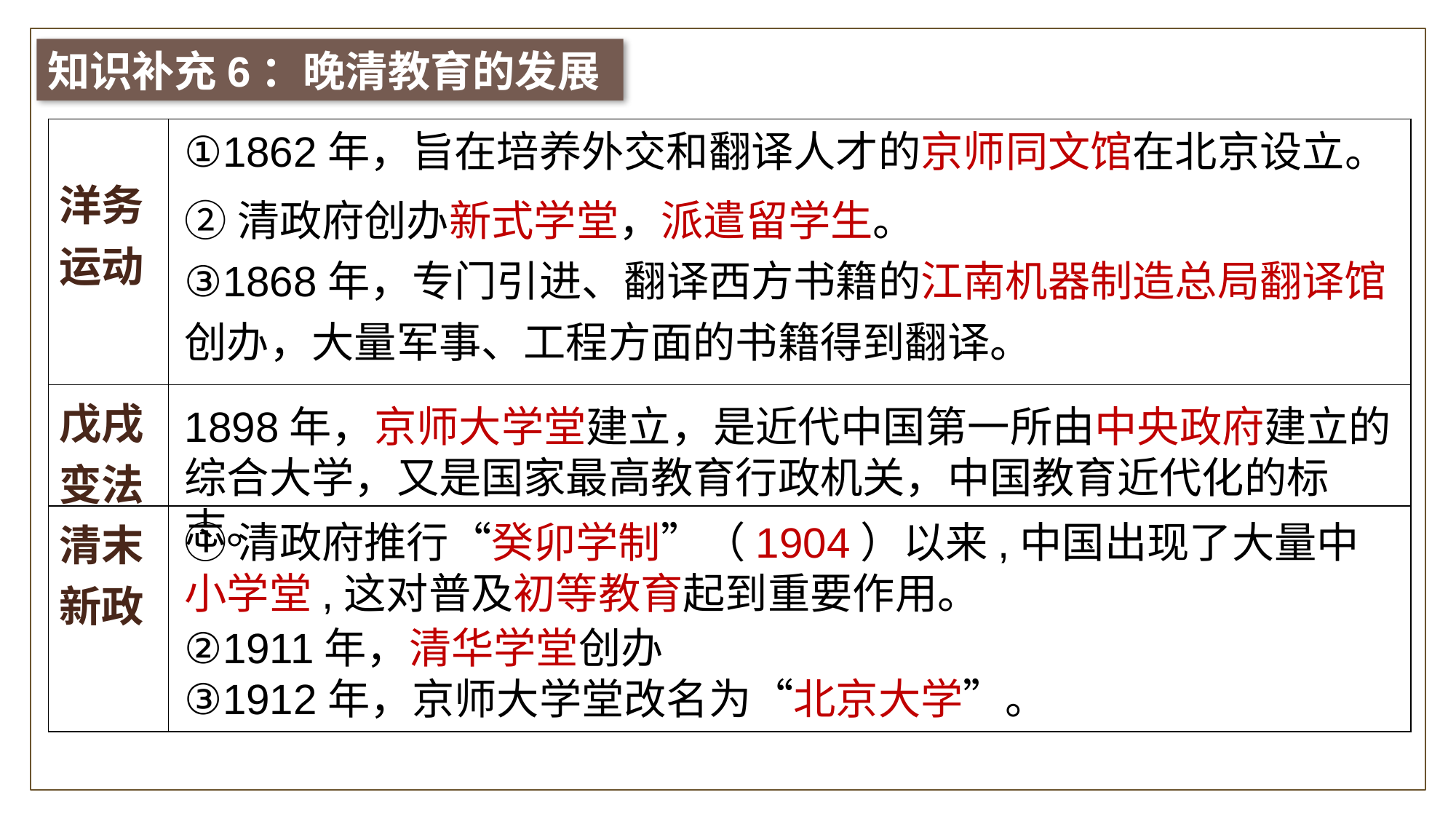

知识补充6：晚清教育的发展
| 洋务运动 |  |
| --- | --- |
| 戊戌变法 |  |
| 清末新政 |  |
①1862年，旨在培养外交和翻译人才的京师同文馆在北京设立。

②清政府创办新式学堂，派遣留学生。
③1868年，专门引进、翻译西方书籍的江南机器制造总局翻译馆创办，大量军事、工程方面的书籍得到翻译。
1898年，京师大学堂建立，是近代中国第一所由中央政府建立的综合大学，又是国家最高教育行政机关，中国教育近代化的标志。

①清政府推行“癸卯学制”（1904）以来,中国出现了大量中小学堂,这对普及初等教育起到重要作用。
②1911年，清华学堂创办
③1912年，京师大学堂改名为“北京大学”。